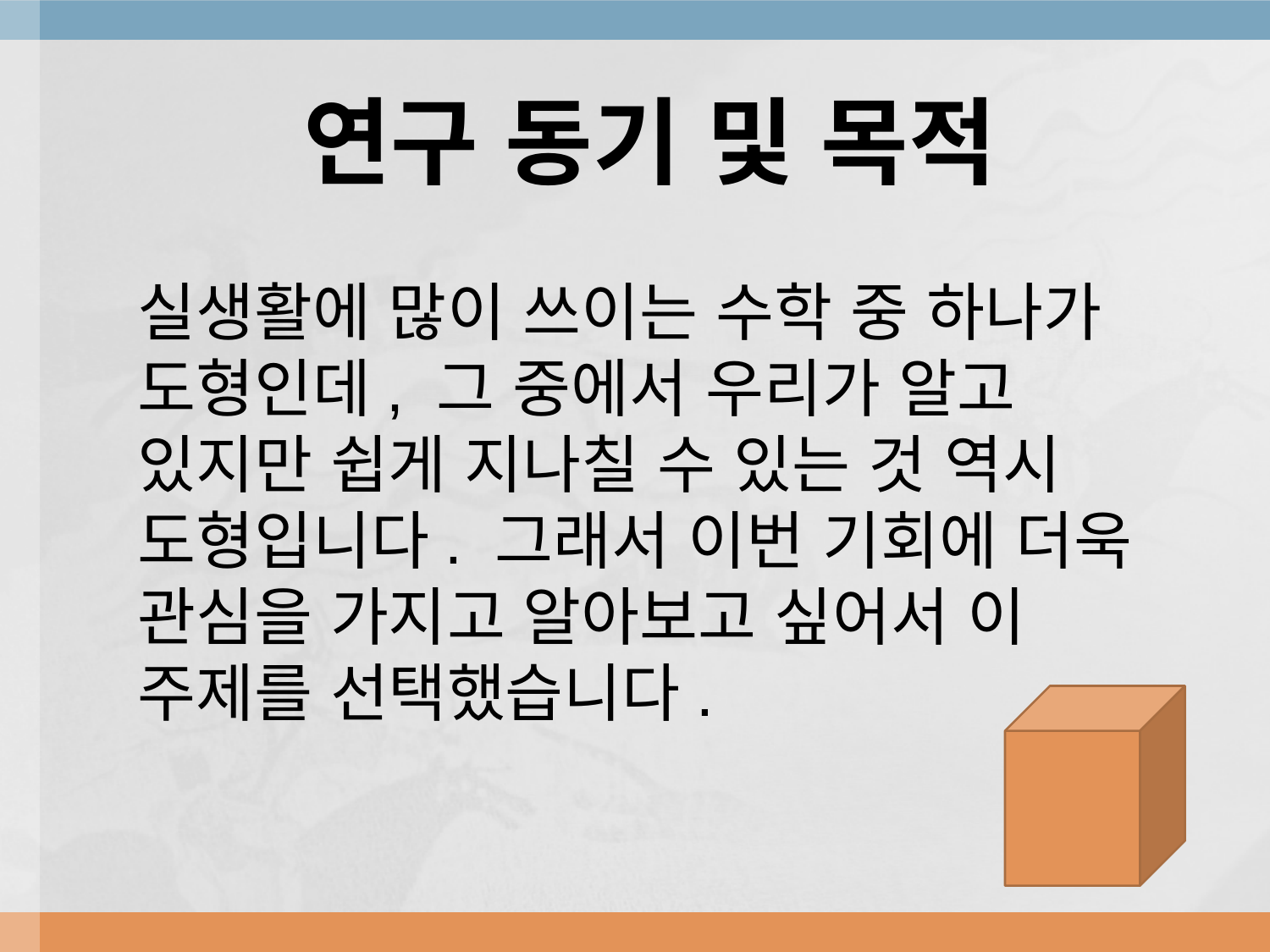

연구 동기 및 목적

실생활에 많이 쓰이는 수학 중 하나가 도형인데, 그 중에서 우리가 알고 있지만 쉽게 지나칠 수 있는 것 역시 도형입니다. 그래서 이번 기회에 더욱 관심을 가지고 알아보고 싶어서 이 주제를 선택했습니다.